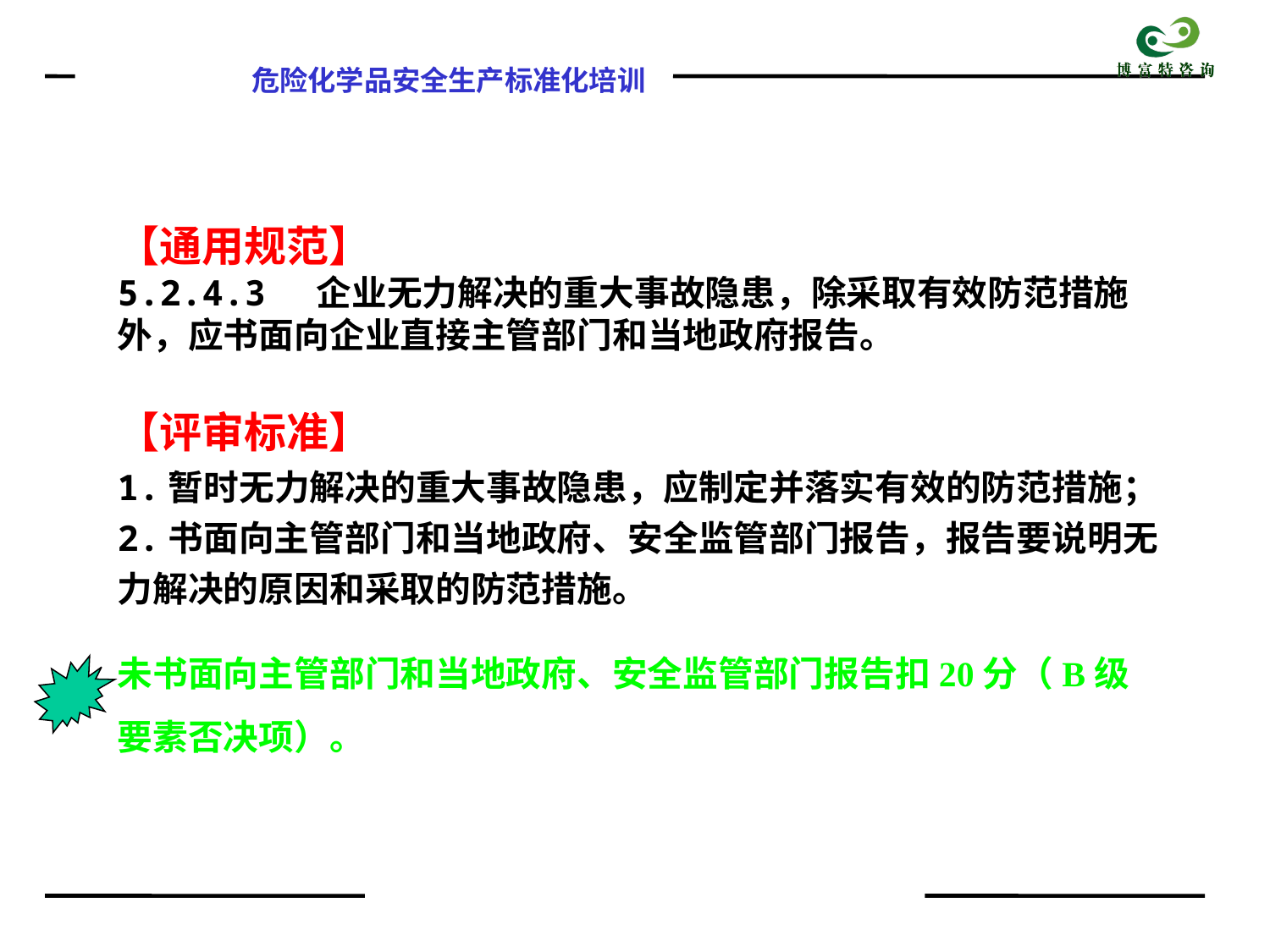

【通用规范】
5.2.4.3  企业无力解决的重大事故隐患，除采取有效防范措施外，应书面向企业直接主管部门和当地政府报告。

【评审标准】
1.暂时无力解决的重大事故隐患，应制定并落实有效的防范措施；
2.书面向主管部门和当地政府、安全监管部门报告，报告要说明无力解决的原因和采取的防范措施。

未书面向主管部门和当地政府、安全监管部门报告扣20分（B级要素否决项）。